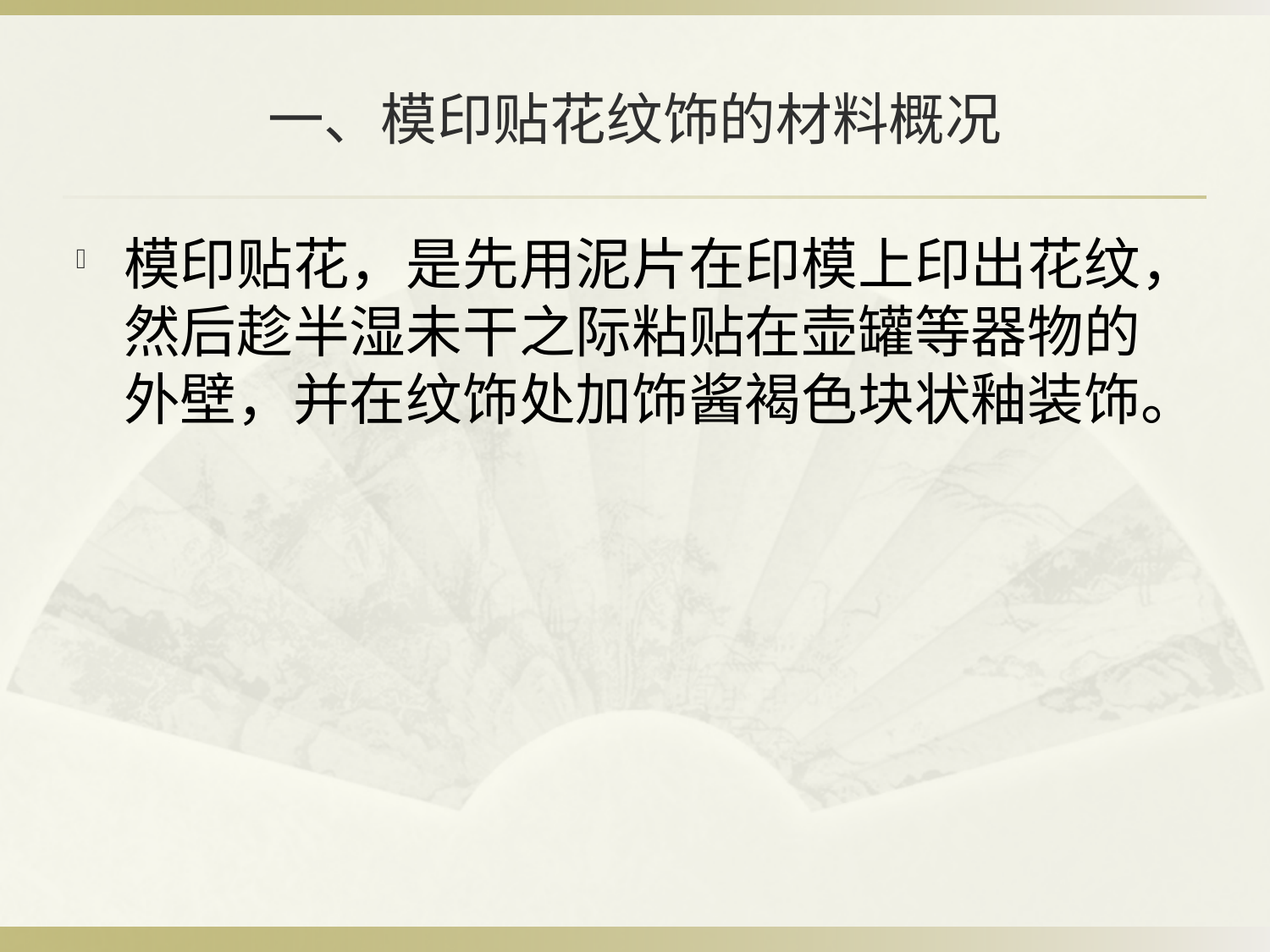

# 一、模印贴花纹饰的材料概况
模印贴花，是先用泥片在印模上印出花纹，然后趁半湿未干之际粘贴在壶罐等器物的外壁，并在纹饰处加饰酱褐色块状釉装饰。